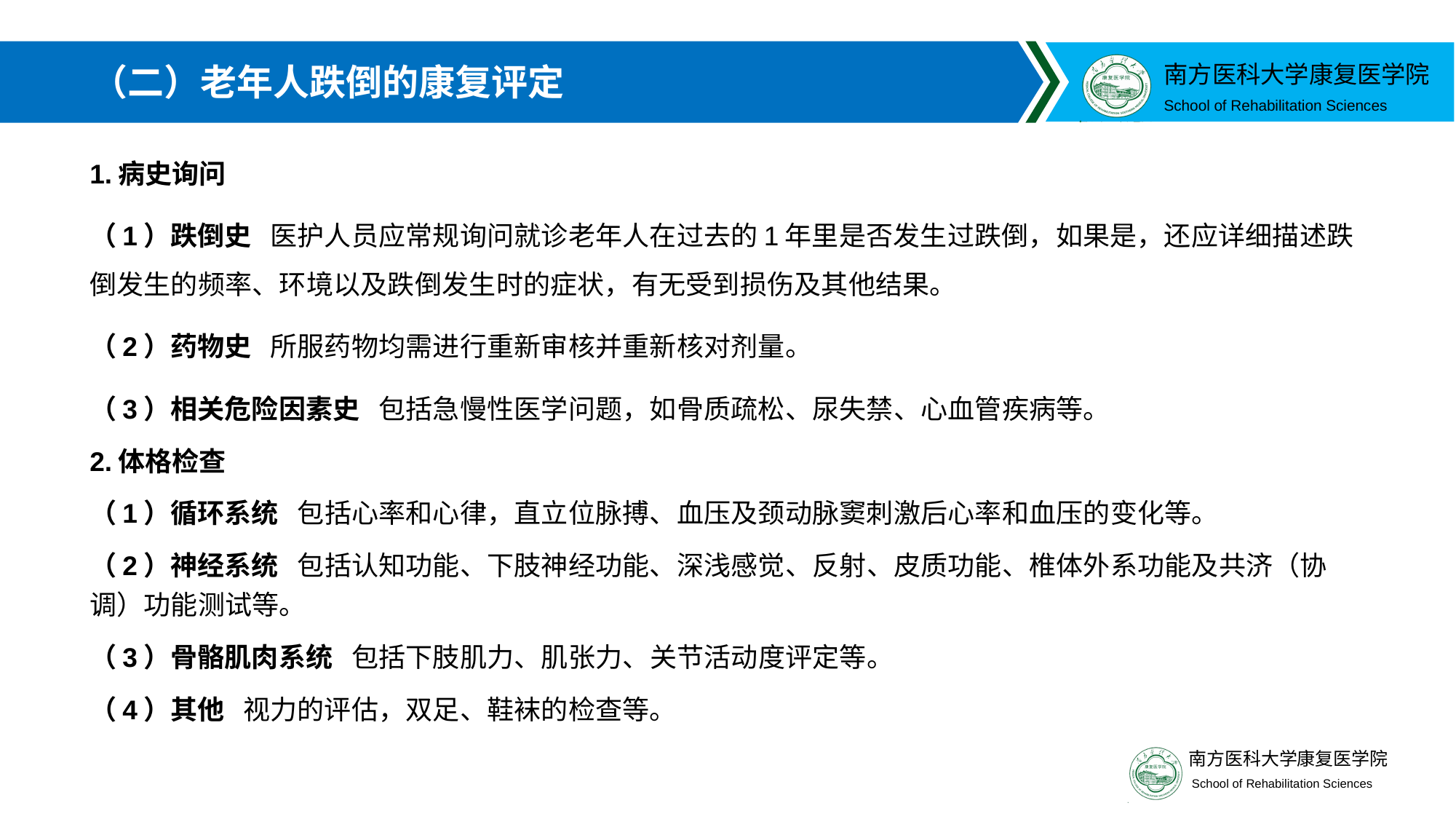

# （二）老年人跌倒的康复评定
1.病史询问
（1）跌倒史   医护人员应常规询问就诊老年人在过去的1年里是否发生过跌倒，如果是，还应详细描述跌倒发生的频率、环境以及跌倒发生时的症状，有无受到损伤及其他结果。
（2）药物史   所服药物均需进行重新审核并重新核对剂量。
（3）相关危险因素史   包括急慢性医学问题，如骨质疏松、尿失禁、心血管疾病等。
2.体格检查
（1）循环系统   包括心率和心律，直立位脉搏、血压及颈动脉窦刺激后心率和血压的变化等。
（2）神经系统   包括认知功能、下肢神经功能、深浅感觉、反射、皮质功能、椎体外系功能及共济（协调）功能测试等。
（3）骨骼肌肉系统   包括下肢肌力、肌张力、关节活动度评定等。
（4）其他   视力的评估，双足、鞋袜的检查等。